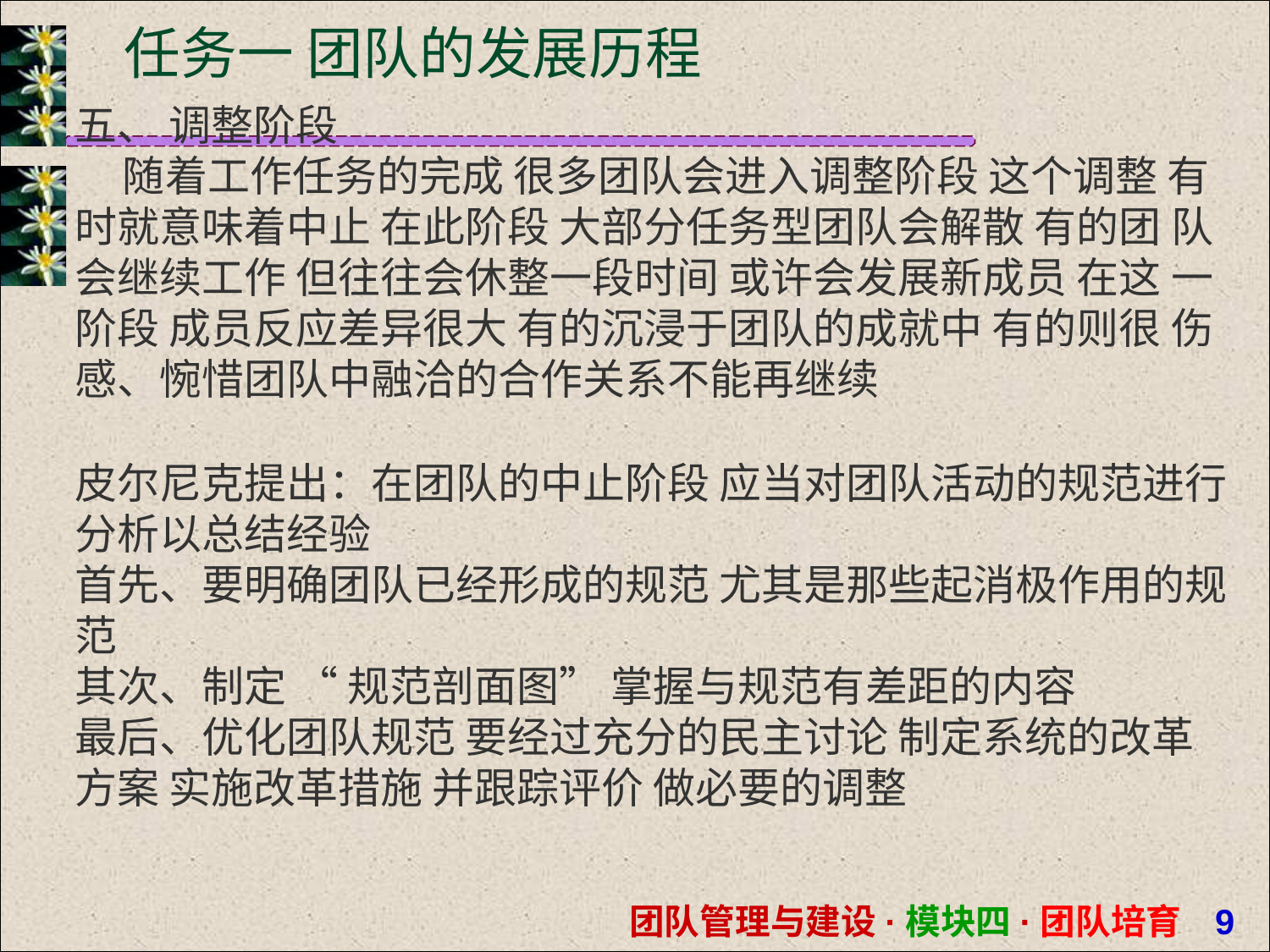

# 任务一 团队的发展历程

五、 调整阶段
    随着工作任务的完成 很多团队会进入调整阶段 这个调整 有时就意味着中止 在此阶段 大部分任务型团队会解散 有的团 队会继续工作 但往往会休整一段时间 或许会发展新成员 在这 一阶段 成员反应差异很大 有的沉浸于团队的成就中 有的则很 伤感、惋惜团队中融洽的合作关系不能再继续

皮尔尼克提出：在团队的中止阶段 应当对团队活动的规范进行 分析以总结经验
首先、要明确团队已经形成的规范 尤其是那些起消极作用的规 范
其次、制定 “ 规范剖面图” 掌握与规范有差距的内容
最后、优化团队规范 要经过充分的民主讨论 制定系统的改革 方案 实施改革措施 并跟踪评价 做必要的调整

团队管理与建设·模块四·团队培育 9